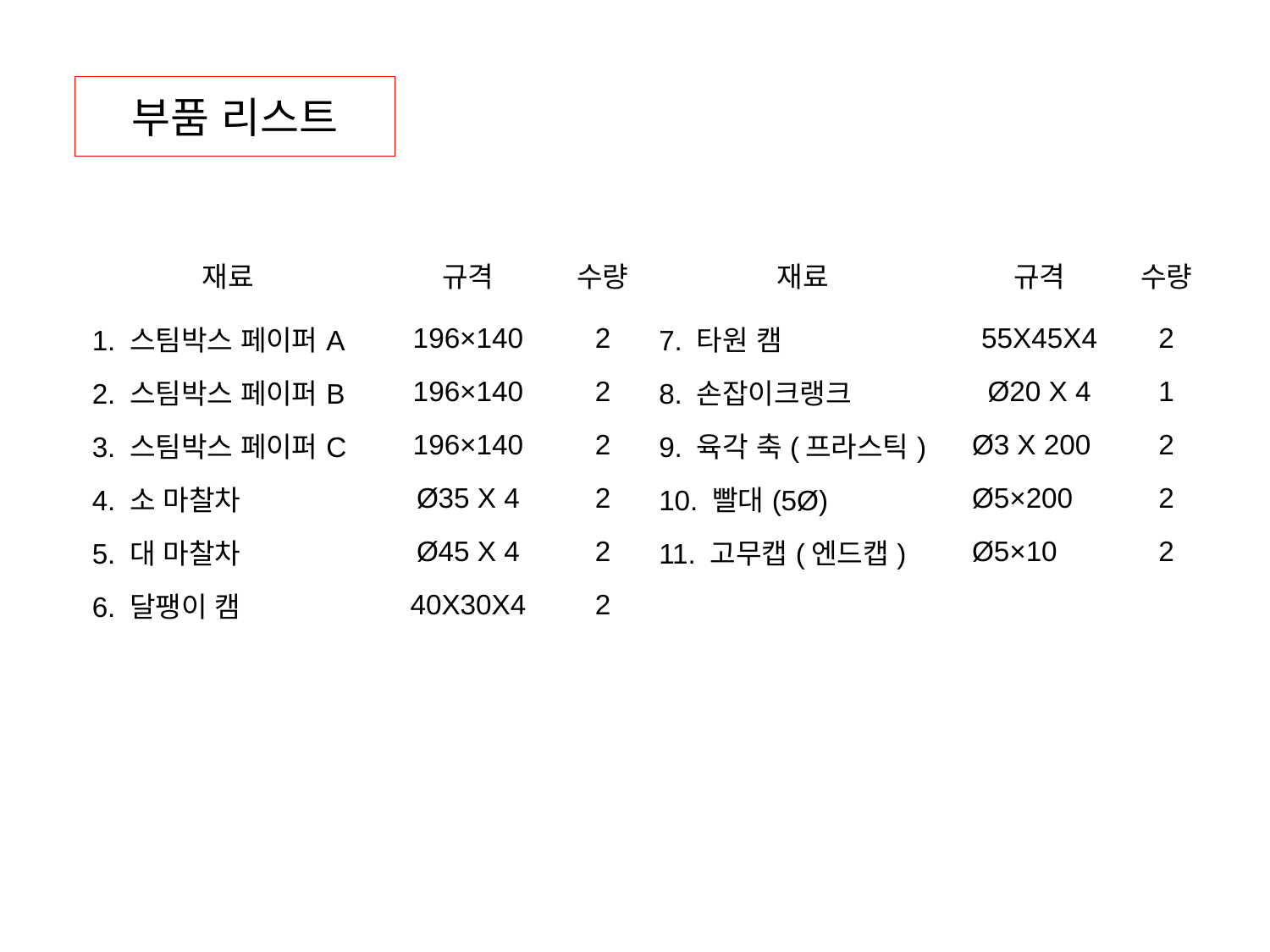

# 부품 리스트
| 재료 | 규격 | 수량 | 재료 | 규격 | 수량 |
| --- | --- | --- | --- | --- | --- |
| 1. 스팀박스 페이퍼A | 196×140 | 2 | 7. 타원 캠 | 55X45X4 | 2 |
| 2. 스팀박스 페이퍼B | 196×140 | 2 | 8. 손잡이크랭크 | Ø20 X 4 | 1 |
| 3. 스팀박스 페이퍼C | 196×140 | 2 | 9. 육각 축(프라스틱) | Ø3 X 200 | 2 |
| 4. 소 마찰차 | Ø35 X 4 | 2 | 10. 빨대(5Ø) | Ø5×200 | 2 |
| 5. 대 마찰차 | Ø45 X 4 | 2 | 11. 고무캡(엔드캡) | Ø5×10 | 2 |
| 6. 달팽이 캠 | 40X30X4 | 2 |  |  |  |